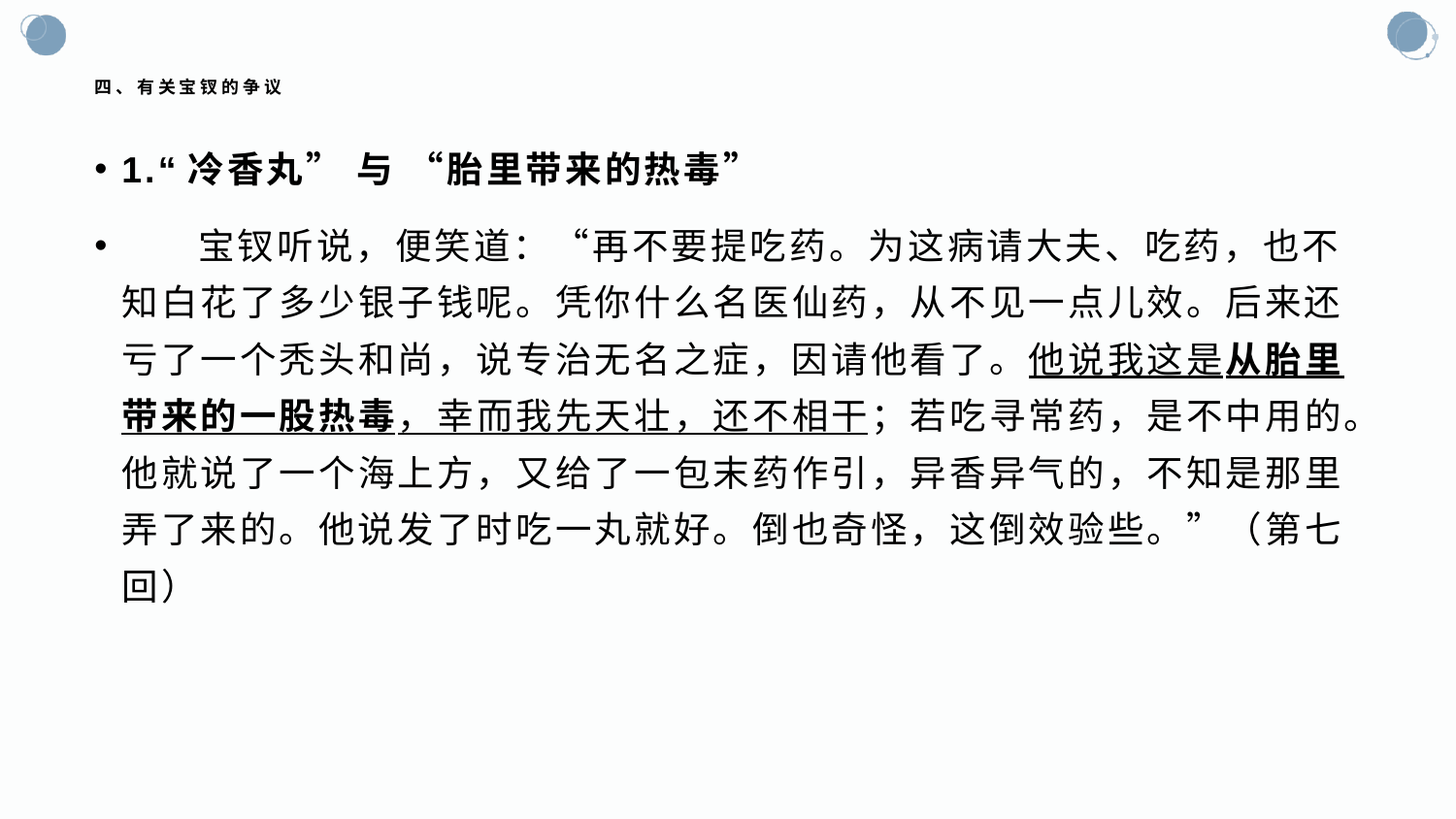

# 四、有关宝钗的争议
1.“冷香丸” 与 “胎里带来的热毒”
      宝钗听说，便笑道：“再不要提吃药。为这病请大夫、吃药，也不知白花了多少银子钱呢。凭你什么名医仙药，从不见一点儿效。后来还亏了一个秃头和尚，说专治无名之症，因请他看了。他说我这是从胎里带来的一股热毒，幸而我先天壮，还不相干；若吃寻常药，是不中用的。他就说了一个海上方，又给了一包末药作引，异香异气的，不知是那里弄了来的。他说发了时吃一丸就好。倒也奇怪，这倒效验些。”（第七回）